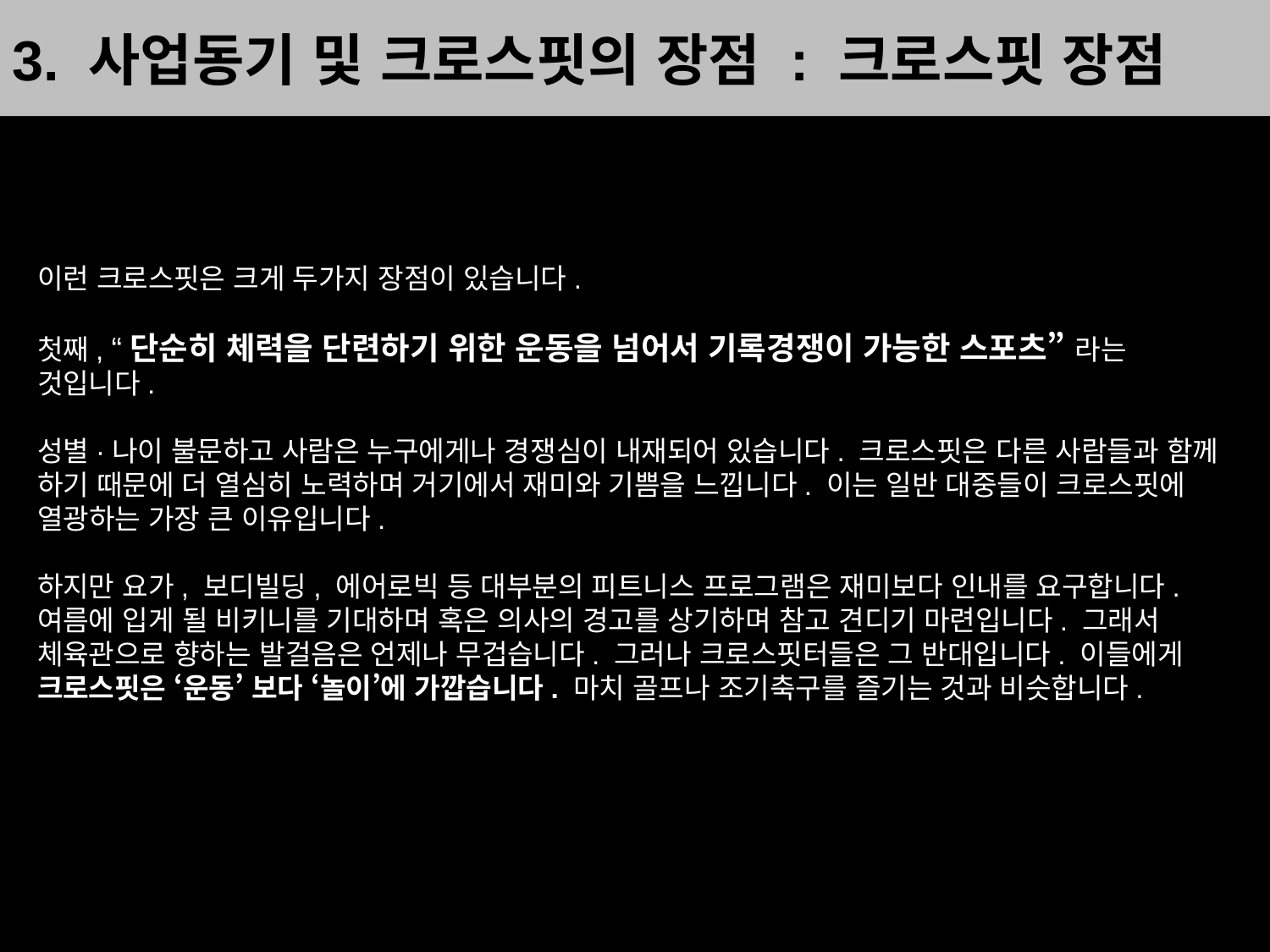

3. 사업동기 및 크로스핏의 장점 : 크로스핏 장점

이런 크로스핏은 크게 두가지 장점이 있습니다.

첫째, “단순히 체력을 단련하기 위한 운동을 넘어서 기록경쟁이 가능한 스포츠” 라는 것입니다.

성별·나이 불문하고 사람은 누구에게나 경쟁심이 내재되어 있습니다. 크로스핏은 다른 사람들과 함께 하기 때문에 더 열심히 노력하며 거기에서 재미와 기쁨을 느낍니다. 이는 일반 대중들이 크로스핏에 열광하는 가장 큰 이유입니다.

하지만 요가, 보디빌딩, 에어로빅 등 대부분의 피트니스 프로그램은 재미보다 인내를 요구합니다. 여름에 입게 될 비키니를 기대하며 혹은 의사의 경고를 상기하며 참고 견디기 마련입니다. 그래서 체육관으로 향하는 발걸음은 언제나 무겁습니다. 그러나 크로스핏터들은 그 반대입니다. 이들에게 크로스핏은 ‘운동’ 보다 ‘놀이’에 가깝습니다. 마치 골프나 조기축구를 즐기는 것과 비슷합니다.